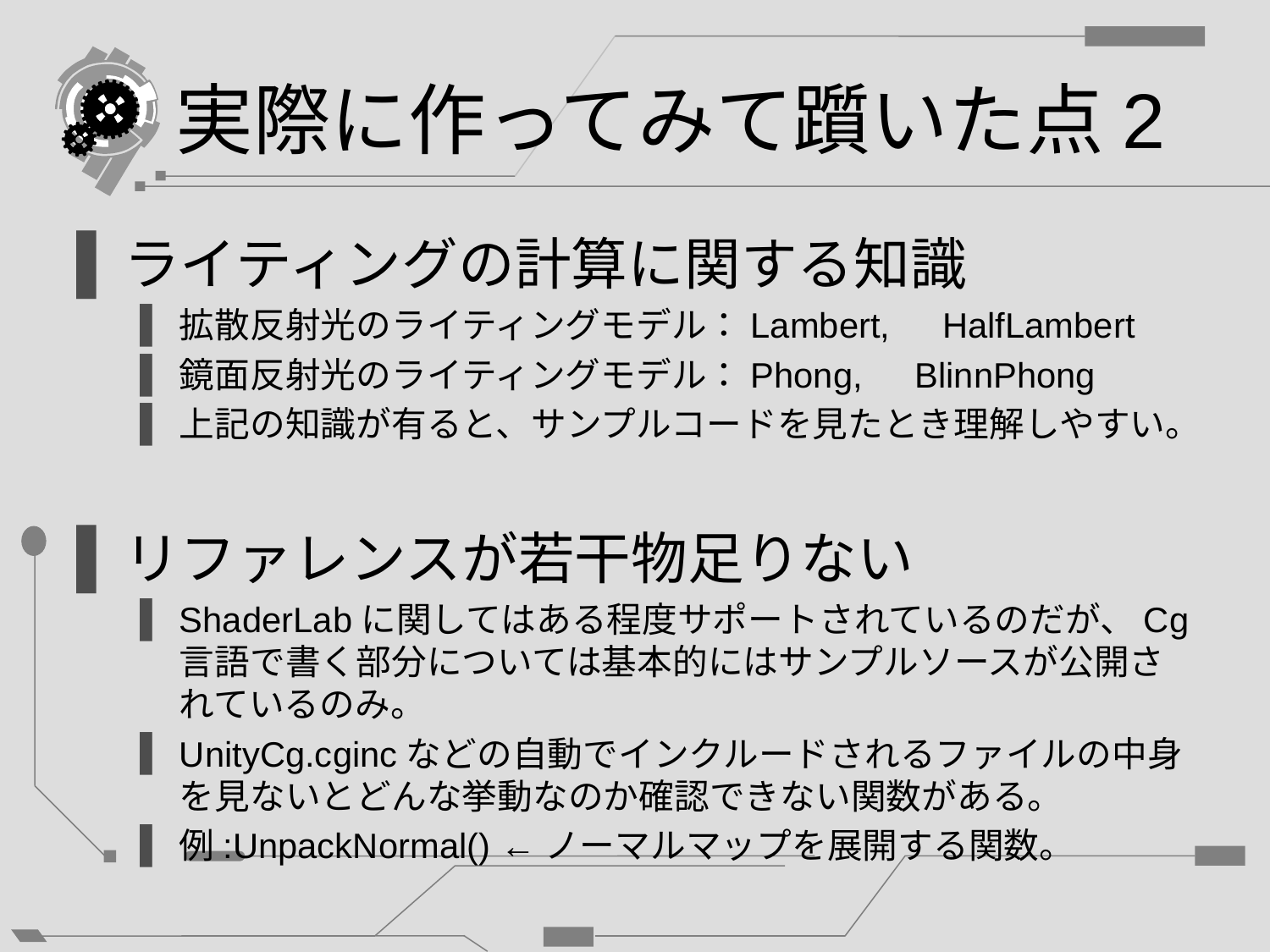

# 実際に作ってみて躓いた点2

ライティングの計算に関する知識
拡散反射光のライティングモデル：Lambert,　HalfLambert
鏡面反射光のライティングモデル：Phong,　BlinnPhong
上記の知識が有ると、サンプルコードを見たとき理解しやすい。

リファレンスが若干物足りない
ShaderLabに関してはある程度サポートされているのだが、Cg言語で書く部分については基本的にはサンプルソースが公開されているのみ。
UnityCg.cgincなどの自動でインクルードされるファイルの中身を見ないとどんな挙動なのか確認できない関数がある。
例:UnpackNormal() ←ノーマルマップを展開する関数。